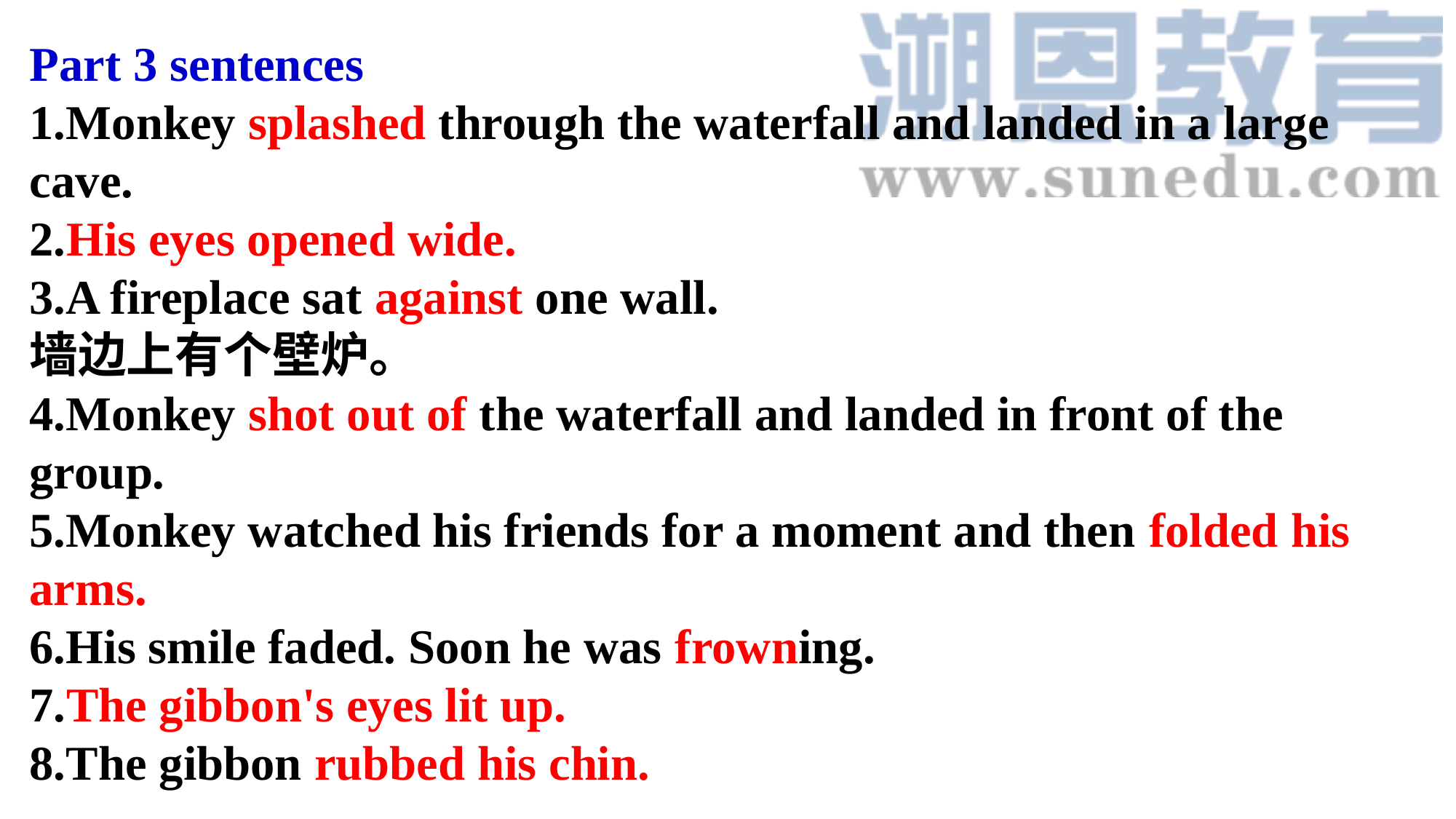

Part 3 sentences
1.Monkey splashed through the waterfall and landed in a large cave.
2.His eyes opened wide.
3.A fireplace sat against one wall.
墙边上有个壁炉。
4.Monkey shot out of the waterfall and landed in front of the group.
5.Monkey watched his friends for a moment and then folded his arms.
6.His smile faded. Soon he was frowning.
7.The gibbon's eyes lit up.
8.The gibbon rubbed his chin.